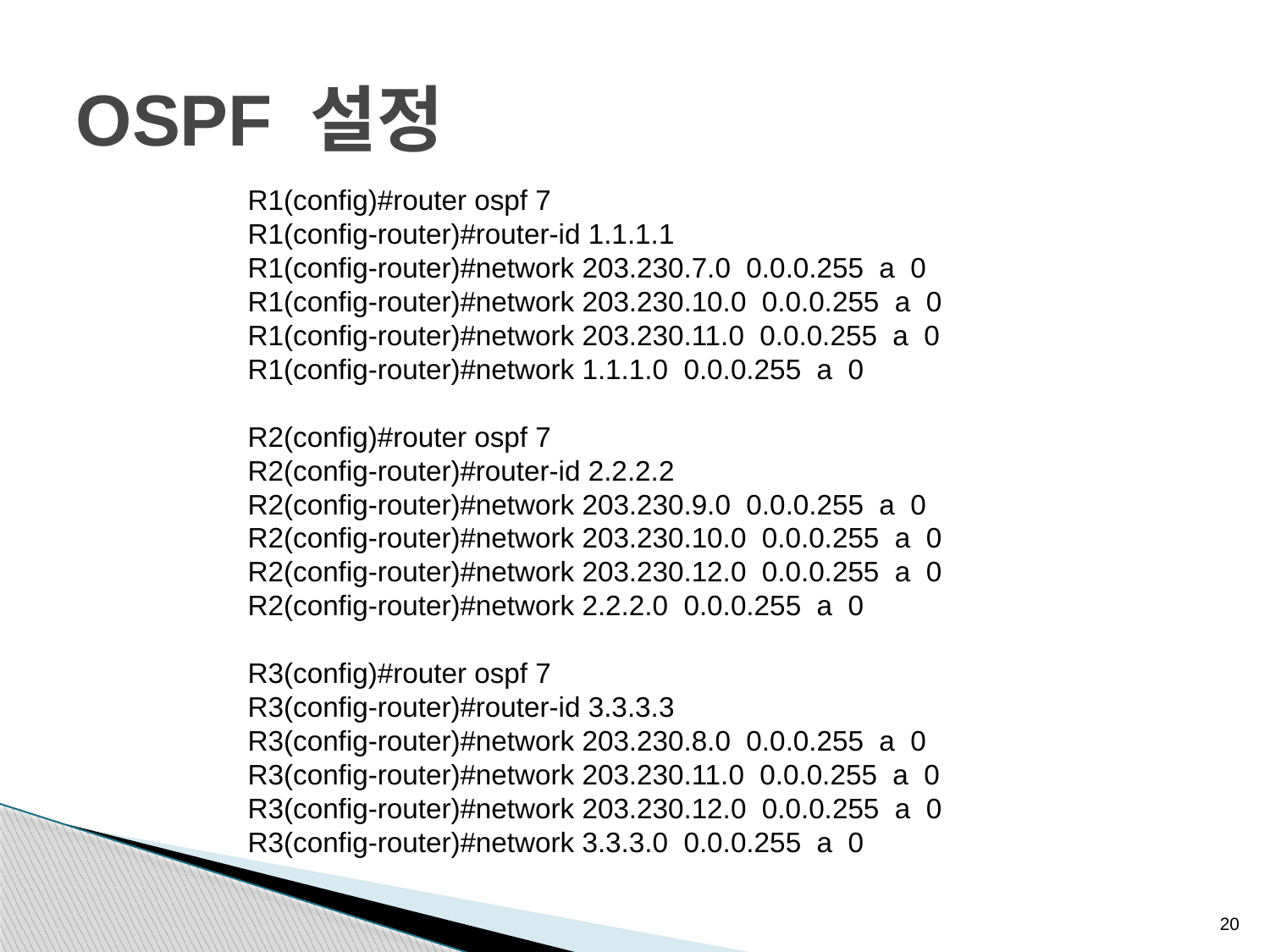

# OSPF 설정
R1(config)#router ospf 7
R1(config-router)#router-id 1.1.1.1
R1(config-router)#network 203.230.7.0  0.0.0.255  a  0
R1(config-router)#network 203.230.10.0  0.0.0.255  a  0
R1(config-router)#network 203.230.11.0  0.0.0.255  a  0
R1(config-router)#network 1.1.1.0  0.0.0.255  a  0

R2(config)#router ospf 7
R2(config-router)#router-id 2.2.2.2
R2(config-router)#network 203.230.9.0  0.0.0.255  a  0
R2(config-router)#network 203.230.10.0  0.0.0.255  a  0
R2(config-router)#network 203.230.12.0  0.0.0.255  a  0
R2(config-router)#network 2.2.2.0  0.0.0.255  a  0

R3(config)#router ospf 7
R3(config-router)#router-id 3.3.3.3
R3(config-router)#network 203.230.8.0  0.0.0.255  a  0
R3(config-router)#network 203.230.11.0  0.0.0.255  a  0
R3(config-router)#network 203.230.12.0  0.0.0.255  a  0
R3(config-router)#network 3.3.3.0  0.0.0.255  a  0
20